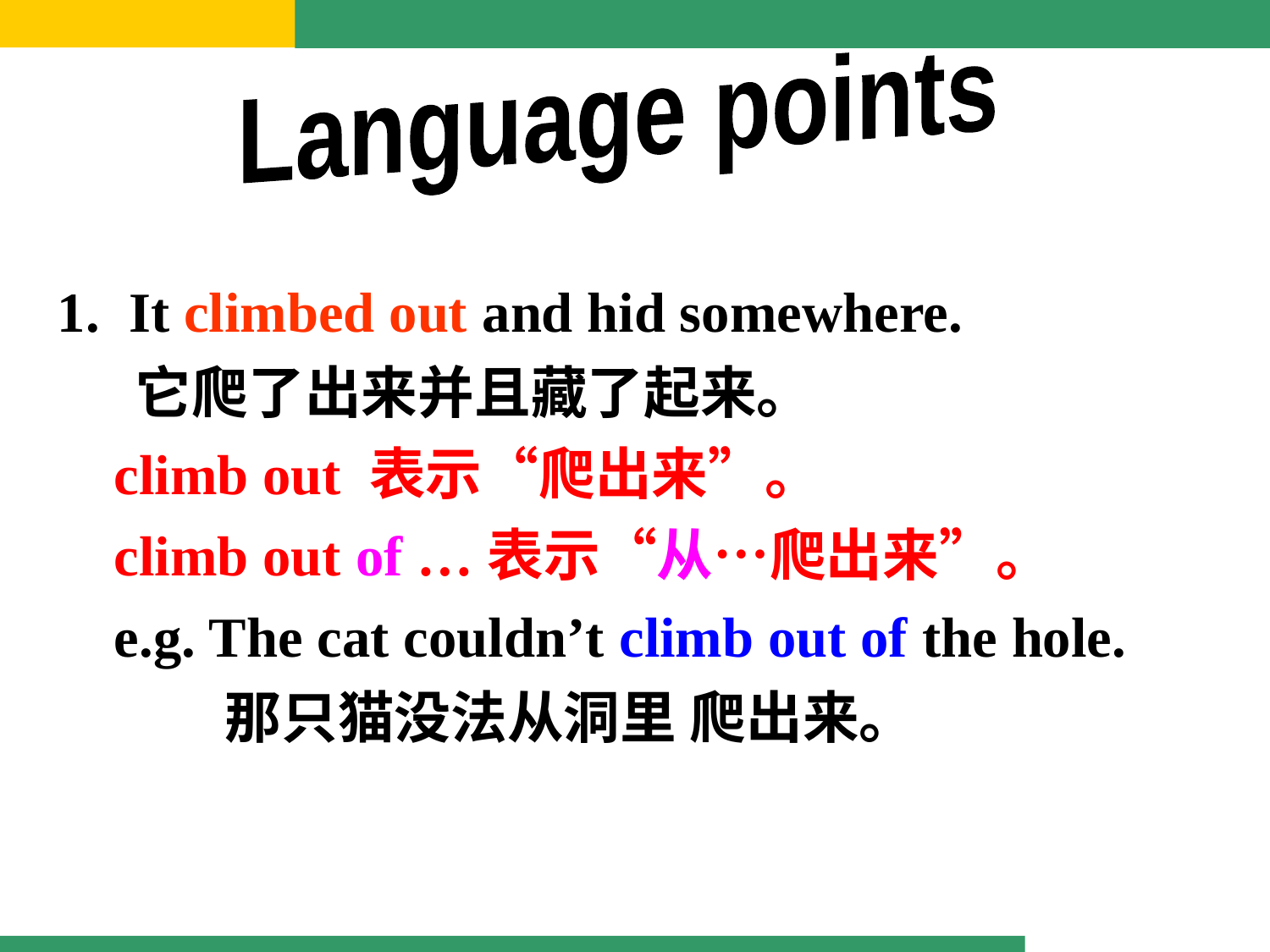

Language points
It climbed out and hid somewhere.
     它爬了出来并且藏了起来。
    climb out 表示“爬出来”。
    climb out of …表示“从…爬出来”。
    e.g. The cat couldn’t climb out of the hole.
       那只猫没法从洞里 爬出来。